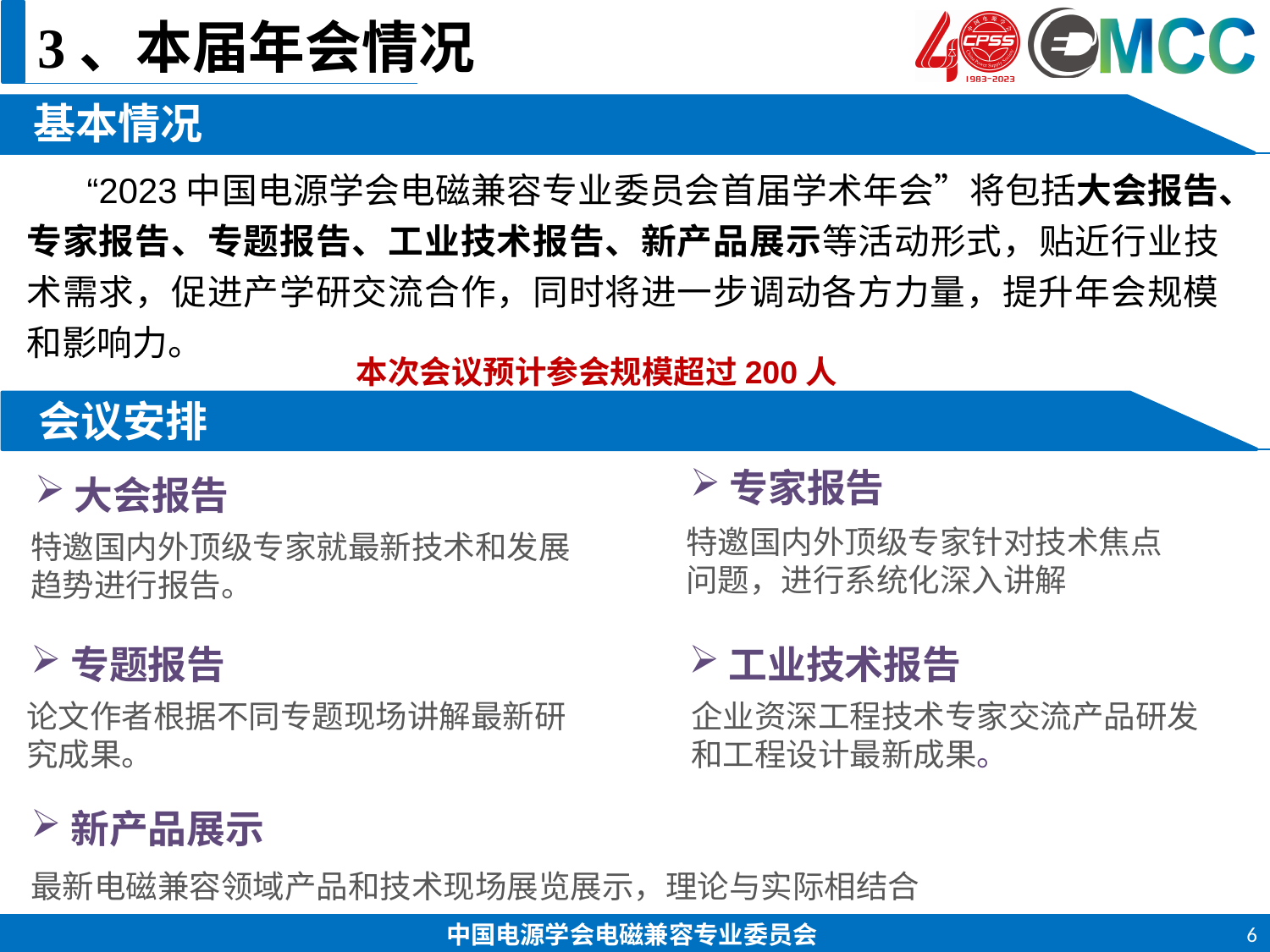

3、本届年会情况
基本情况
      “2023中国电源学会电磁兼容专业委员会首届学术年会”将包括大会报告、专家报告、专题报告、工业技术报告、新产品展示等活动形式，贴近行业技术需求，促进产学研交流合作，同时将进一步调动各方力量，提升年会规模和影响力。
本次会议预计参会规模超过200人
会议安排

专家报告
大会报告
特邀国内外顶级专家针对技术焦点问题，进行系统化深入讲解
特邀国内外顶级专家就最新技术和发展趋势进行报告。
工业技术报告
专题报告
企业资深工程技术专家交流产品研发和工程设计最新成果。
论文作者根据不同专题现场讲解最新研究成果。
新产品展示
最新电磁兼容领域产品和技术现场展览展示，理论与实际相结合
6